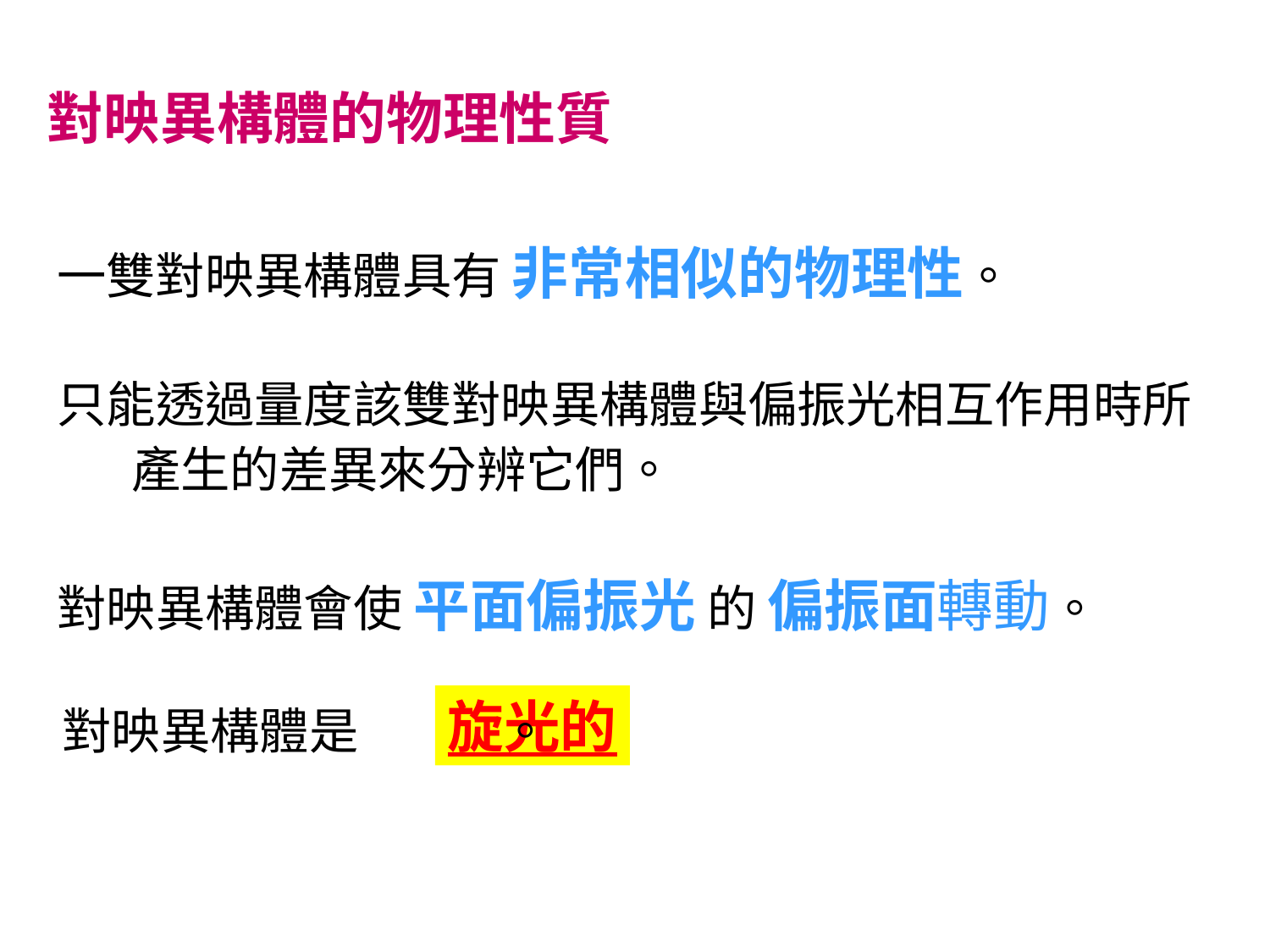

對映異構體的物理性質
一雙對映異構體具有 非常相似的物理性。
只能透過量度該雙對映異構體與偏振光相互作用時所產生的差異來分辨它們。
對映異構體會使 平面偏振光 的 偏振面轉動。
旋光的
對映異構體是             。